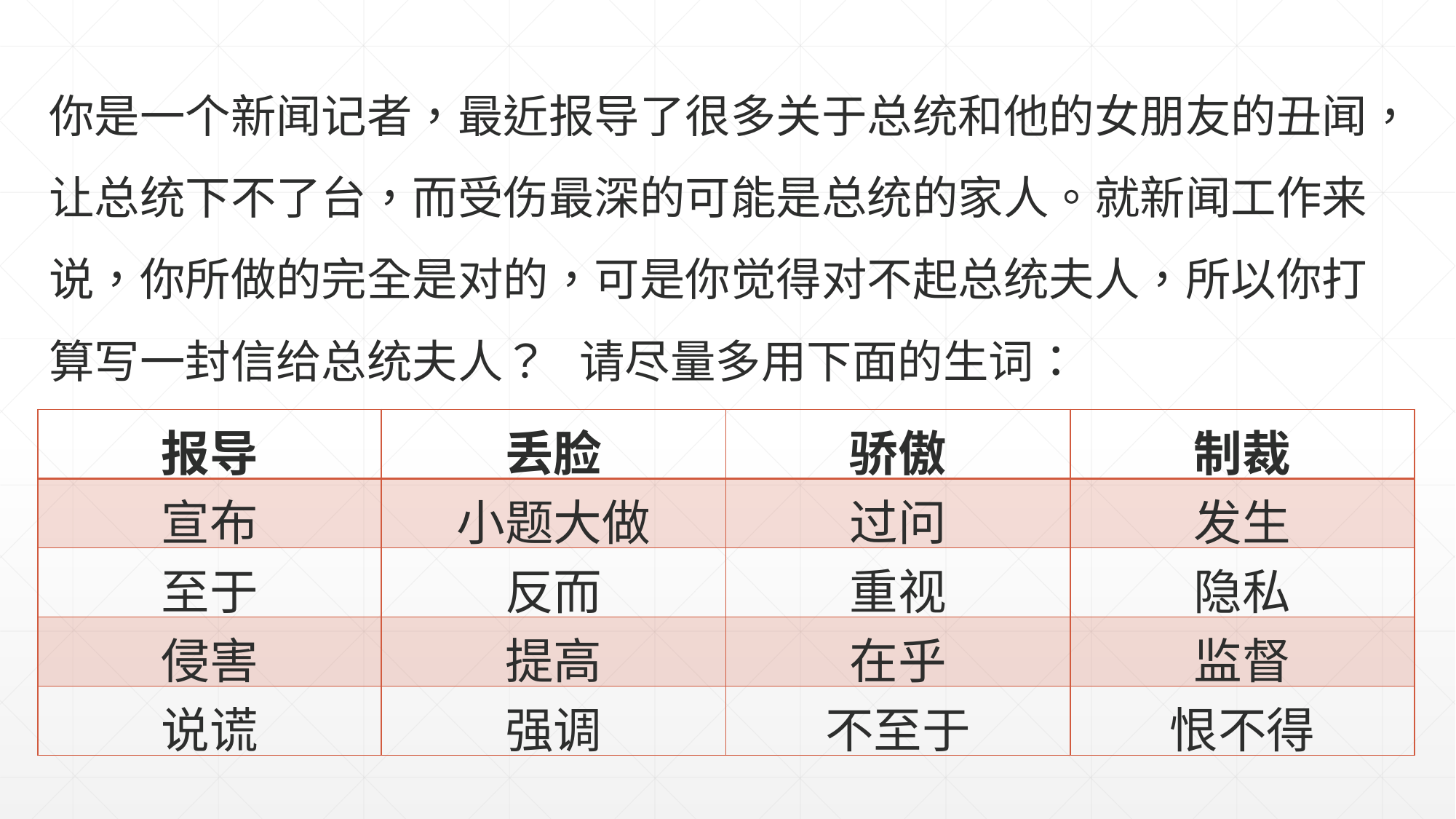

你是一个新闻记者，最近报导了很多关于总统和他的女朋友的丑闻，让总统下不了台，而受伤最深的可能是总统的家人。就新闻工作来说，你所做的完全是对的，可是你觉得对不起总统夫人，所以你打算写一封信给总统夫人？   请尽量多用下面的生词：
| 报导 | 丢脸 | 骄傲 | 制裁 |
| --- | --- | --- | --- |
| 宣布 | 小题大做 | 过问 | 发生 |
| 至于 | 反而 | 重视 | 隐私 |
| 侵害 | 提高 | 在乎 | 监督 |
| 说谎 | 强调 | 不至于 | 恨不得 |